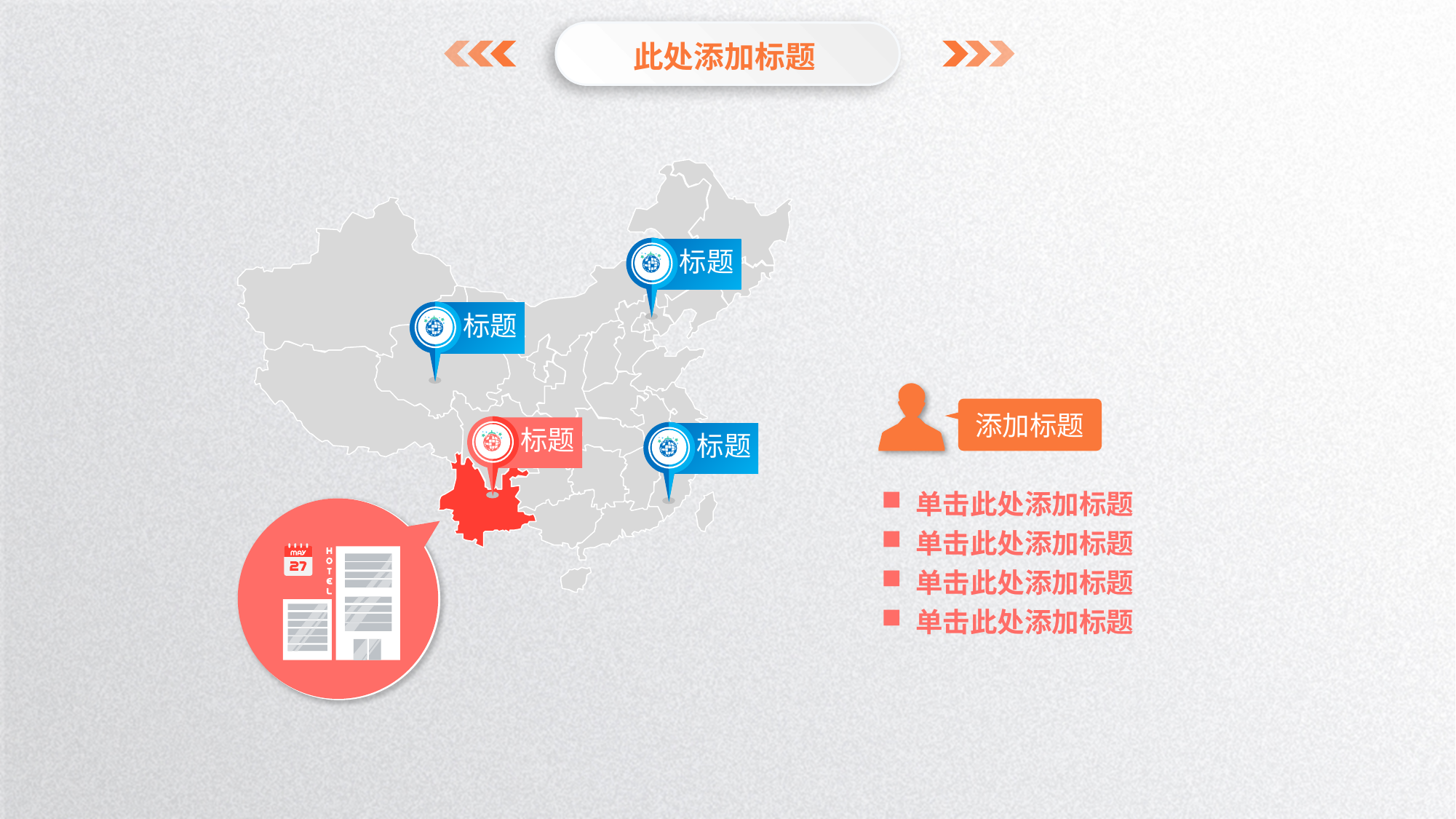

此处添加标题

标题

标题

添加标题

标题

标题

单击此处添加标题
单击此处添加标题
单击此处添加标题
单击此处添加标题